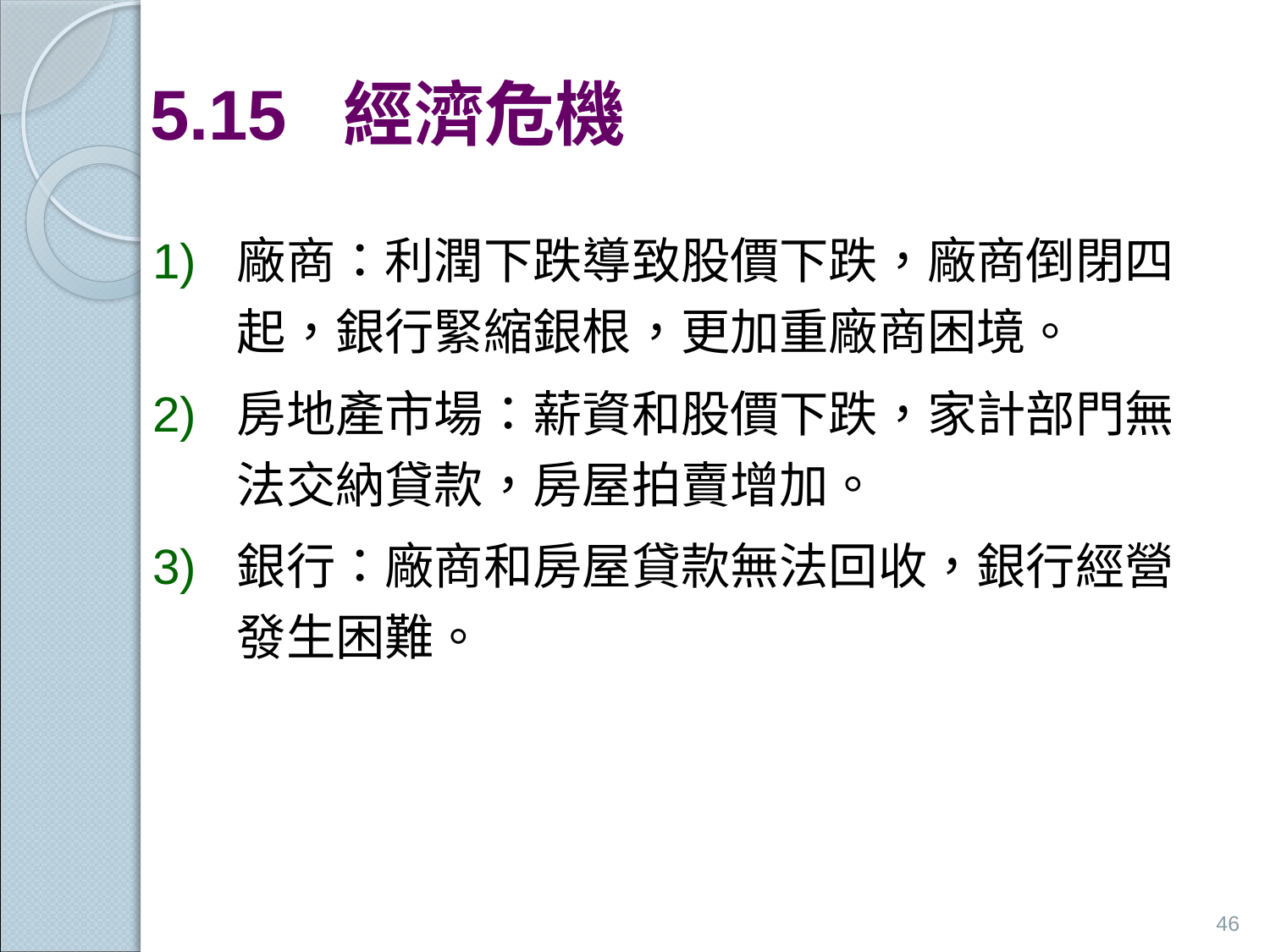

# 5.15  經濟危機
廠商：利潤下跌導致股價下跌，廠商倒閉四起，銀行緊縮銀根，更加重廠商困境。
房地產市場：薪資和股價下跌，家計部門無法交納貸款，房屋拍賣增加。
銀行：廠商和房屋貸款無法回收，銀行經營發生困難。
46